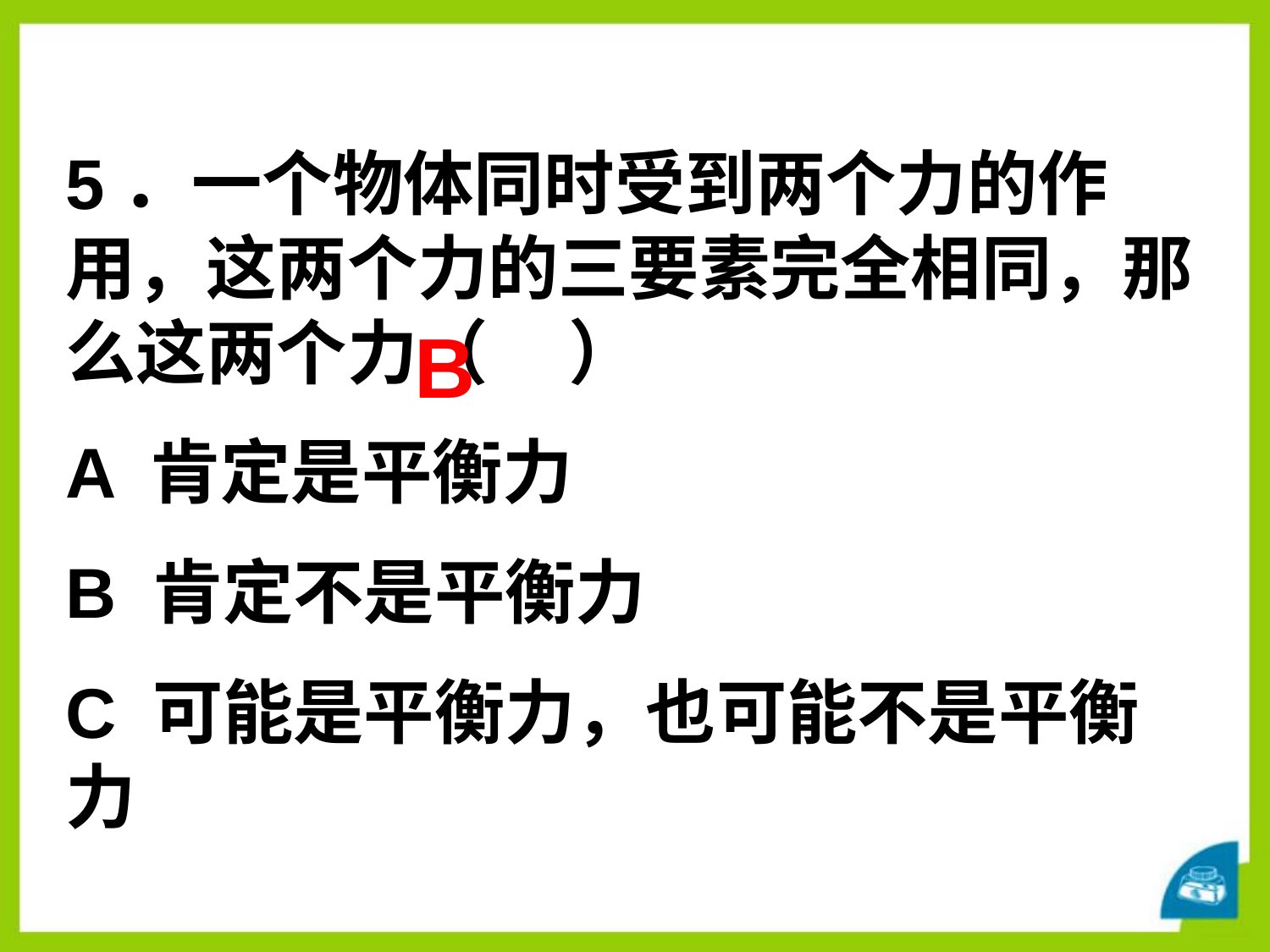

5．一个物体同时受到两个力的作用，这两个力的三要素完全相同，那么这两个力（     ）
A 肯定是平衡力
B 肯定不是平衡力
C 可能是平衡力，也可能不是平衡力
B